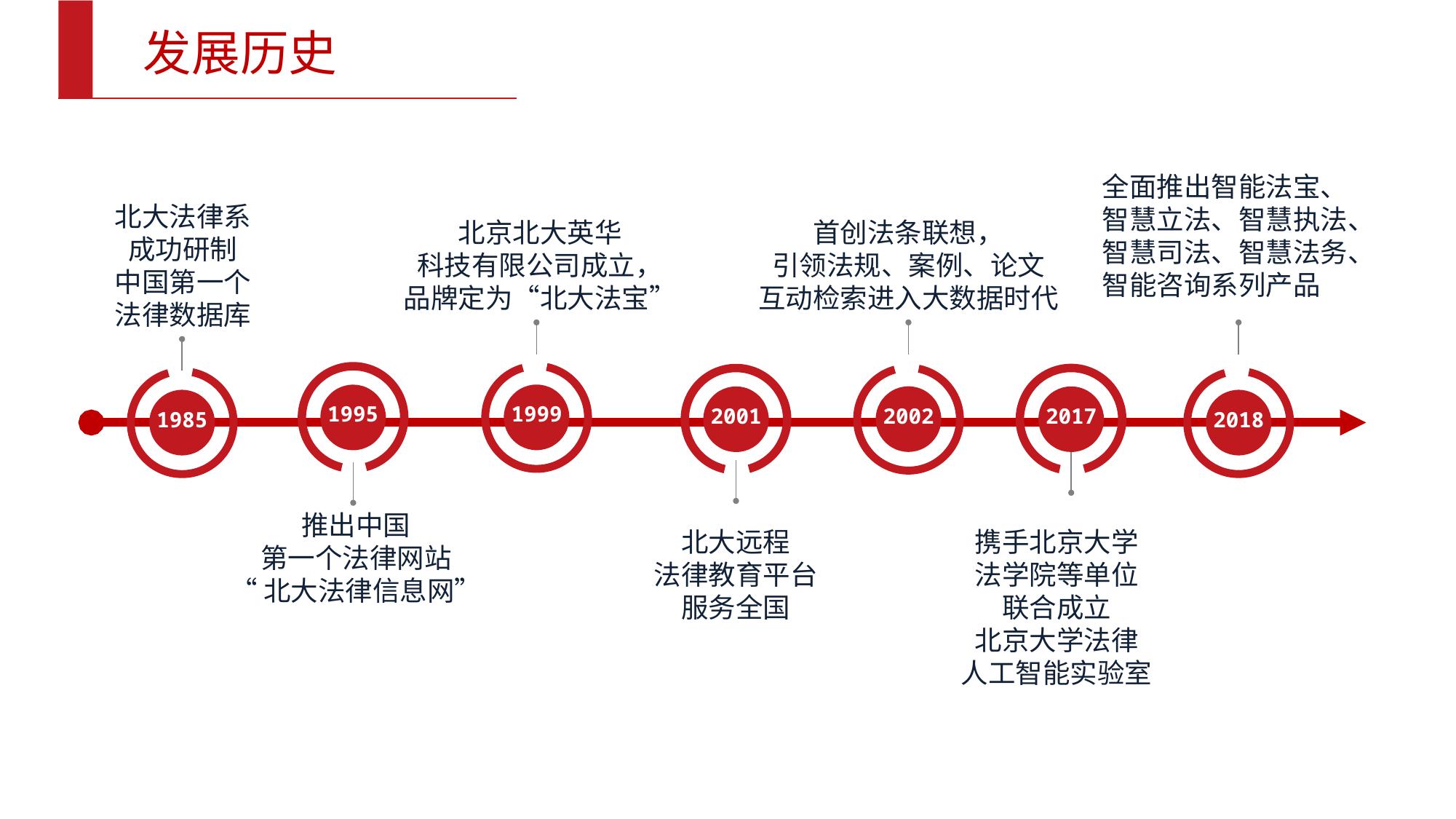

发展历史
全面推出智能法宝、
智慧立法、智慧执法、
智慧司法、智慧法务、
智能咨询系列产品
北大法律系
成功研制
中国第一个
法律数据库
北京北大英华
科技有限公司成立，
品牌定为“北大法宝”
首创法条联想，
引领法规、案例、论文
互动检索进入大数据时代

1995

1999

2002

2017

2001

1985

2018

推出中国
第一个法律网站
“北大法律信息网”
北大远程
法律教育平台
服务全国
携手北京大学
法学院等单位
联合成立
北京大学法律
人工智能实验室